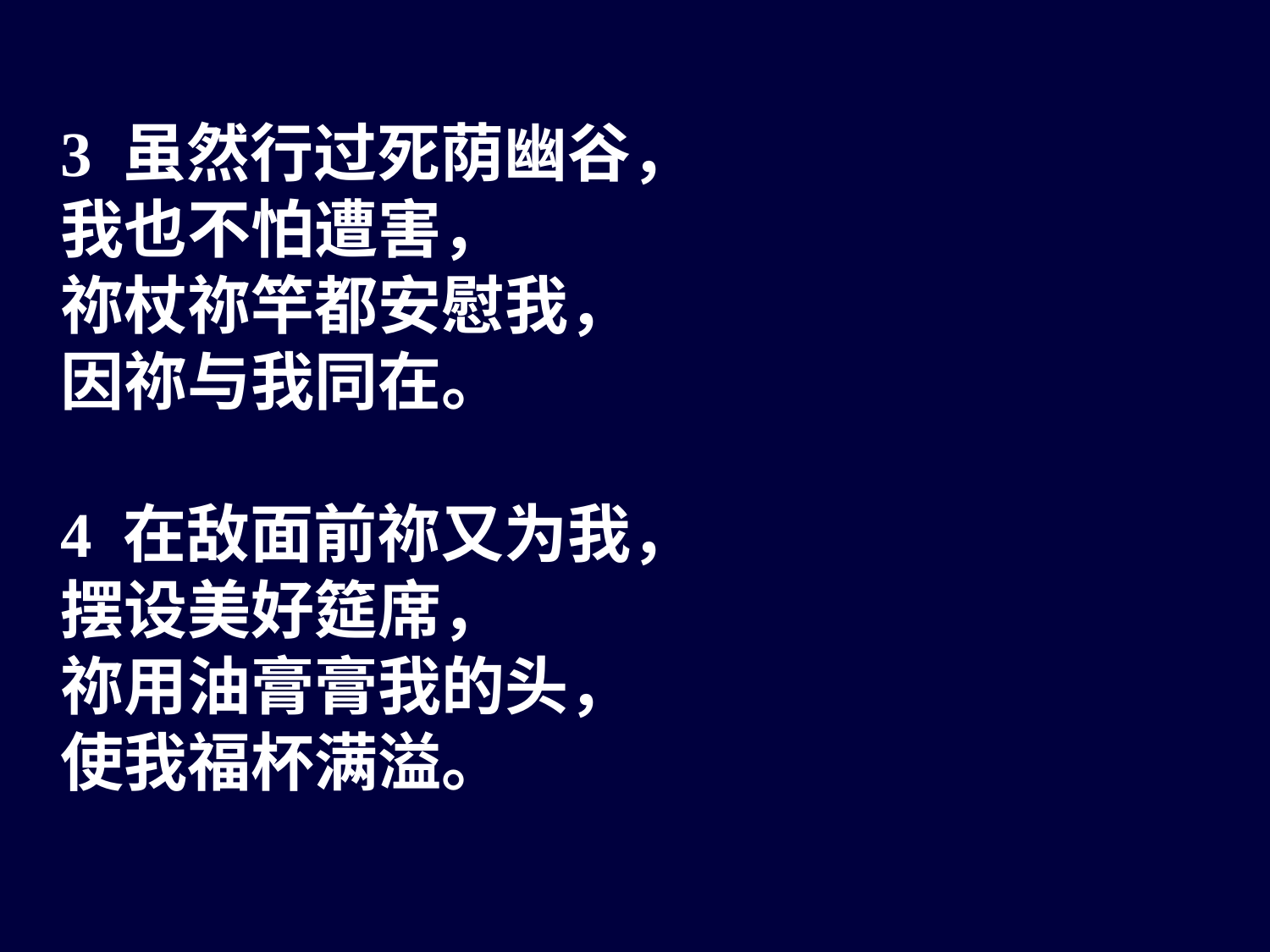

3 虽然行过死荫幽谷，
我也不怕遭害，
祢杖祢竿都安慰我，
因祢与我同在。

4 在敌面前祢又为我，
摆设美好筵席，
祢用油膏膏我的头，
使我福杯满溢。